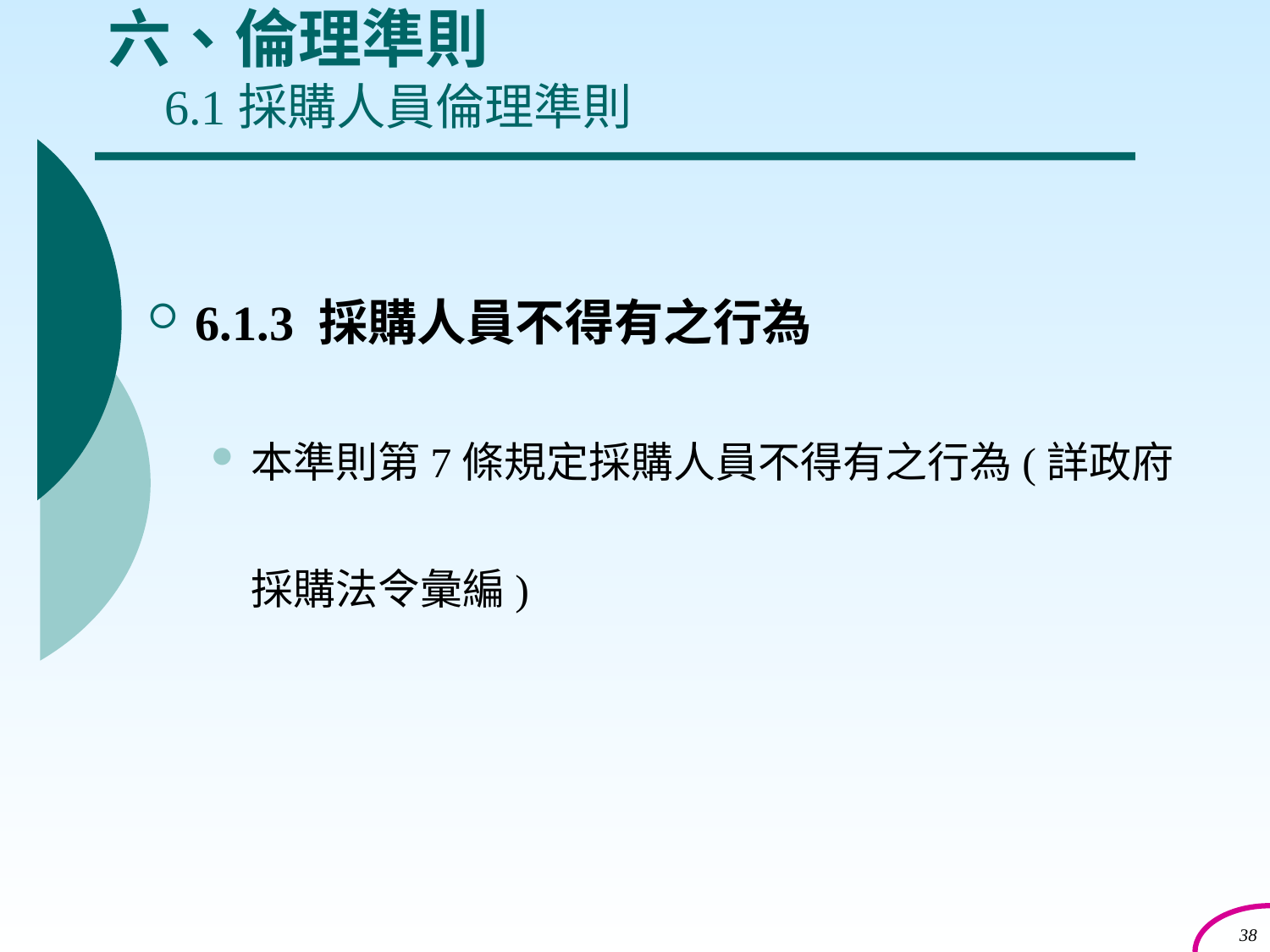

# 六、倫理準則 6.1採購人員倫理準則
6.1.3 採購人員不得有之行為
本準則第7條規定採購人員不得有之行為(詳政府採購法令彙編)
38